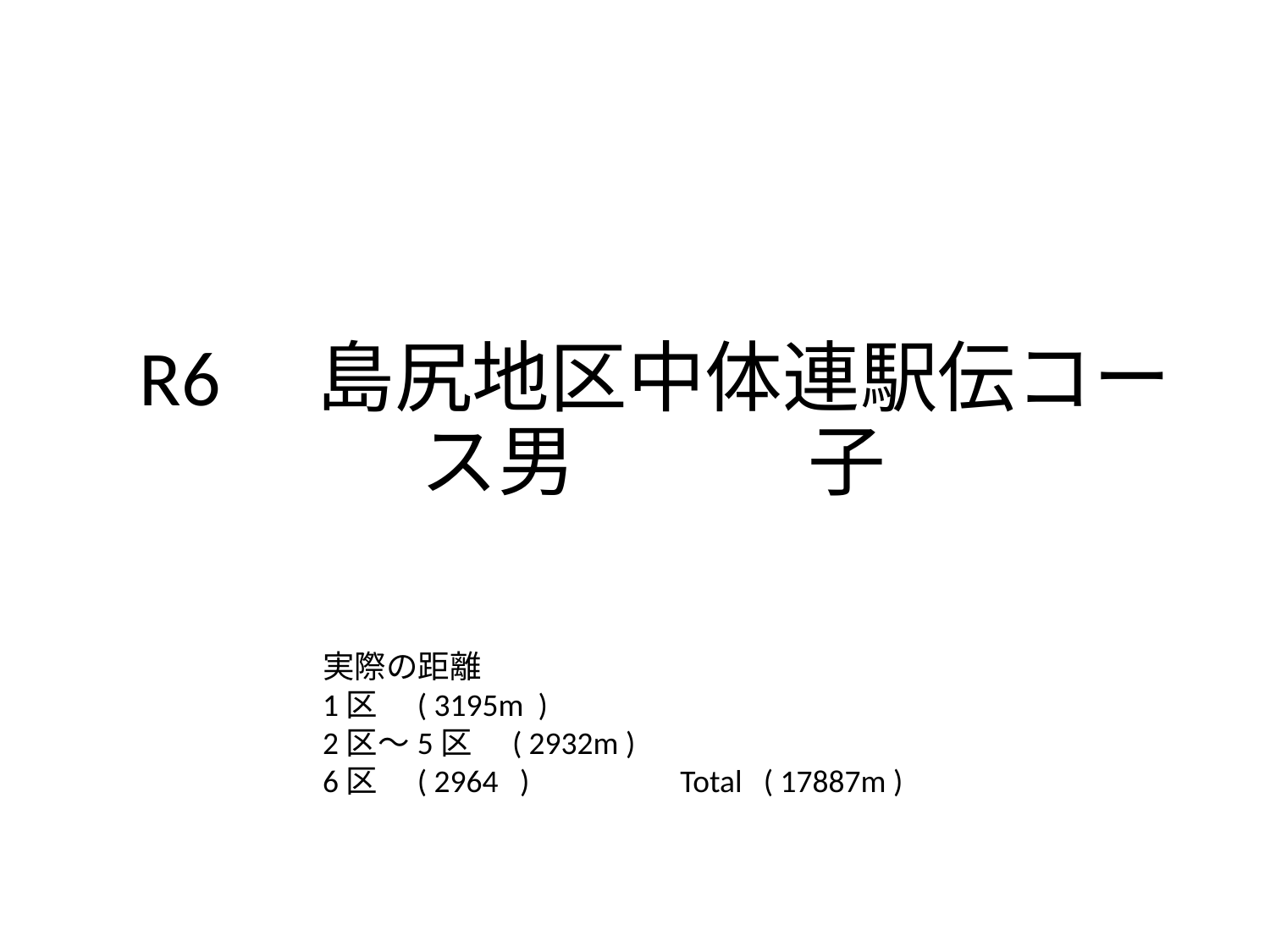

# R6　島尻地区中体連駅伝コース男　　　子
実際の距離
1区　( 3195m  )
2区～5区　( 2932m )
6区　( 2964   )                     Total   ( 17887m )